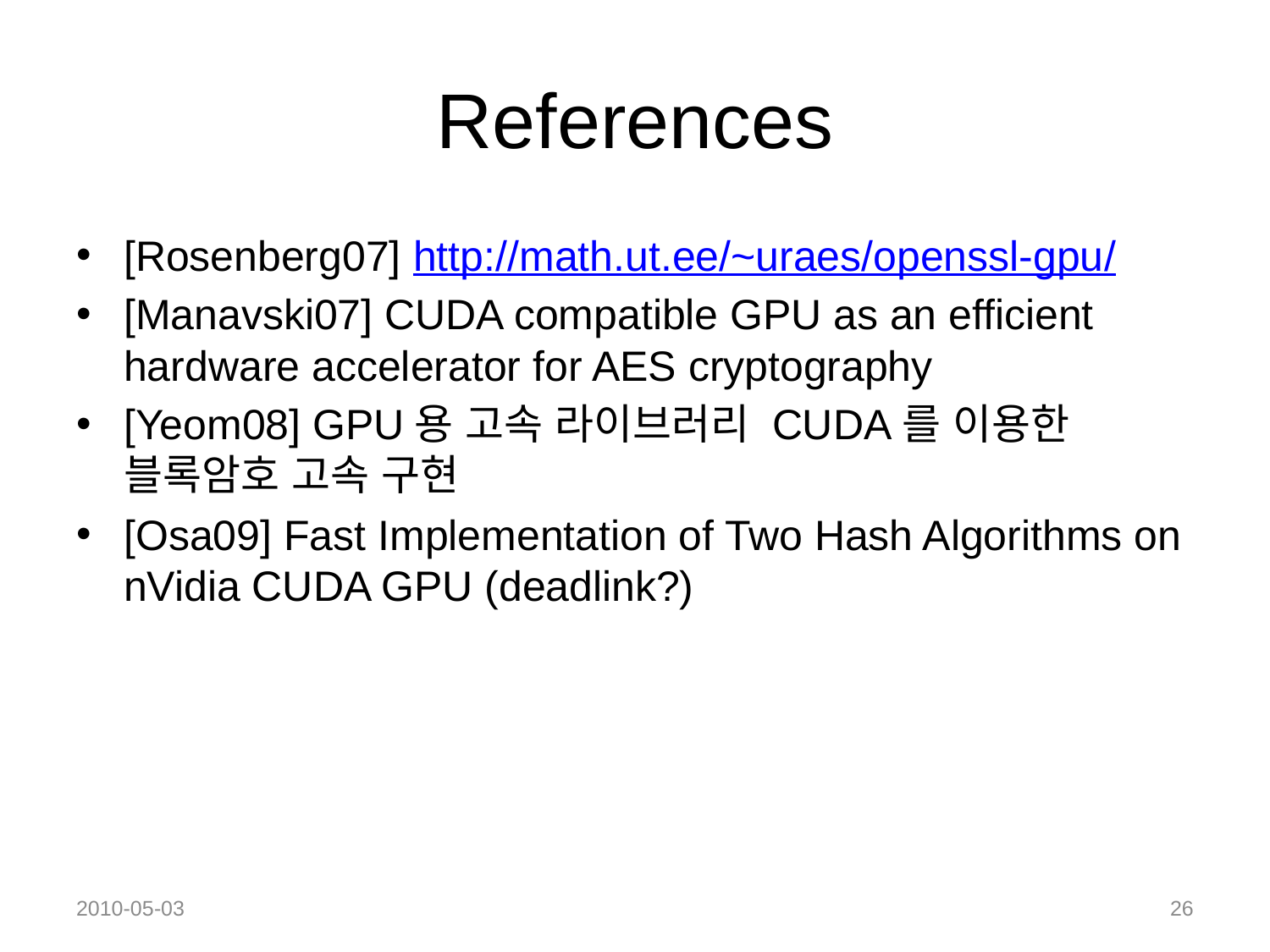

# References
[Rosenberg07] http://math.ut.ee/~uraes/openssl-gpu/
[Manavski07] CUDA compatible GPU as an efficient hardware accelerator for AES cryptography
[Yeom08] GPU용 고속 라이브러리 CUDA를 이용한 블록암호 고속 구현
[Osa09] Fast Implementation of Two Hash Algorithms on nVidia CUDA GPU (deadlink?)
2010-05-03
26